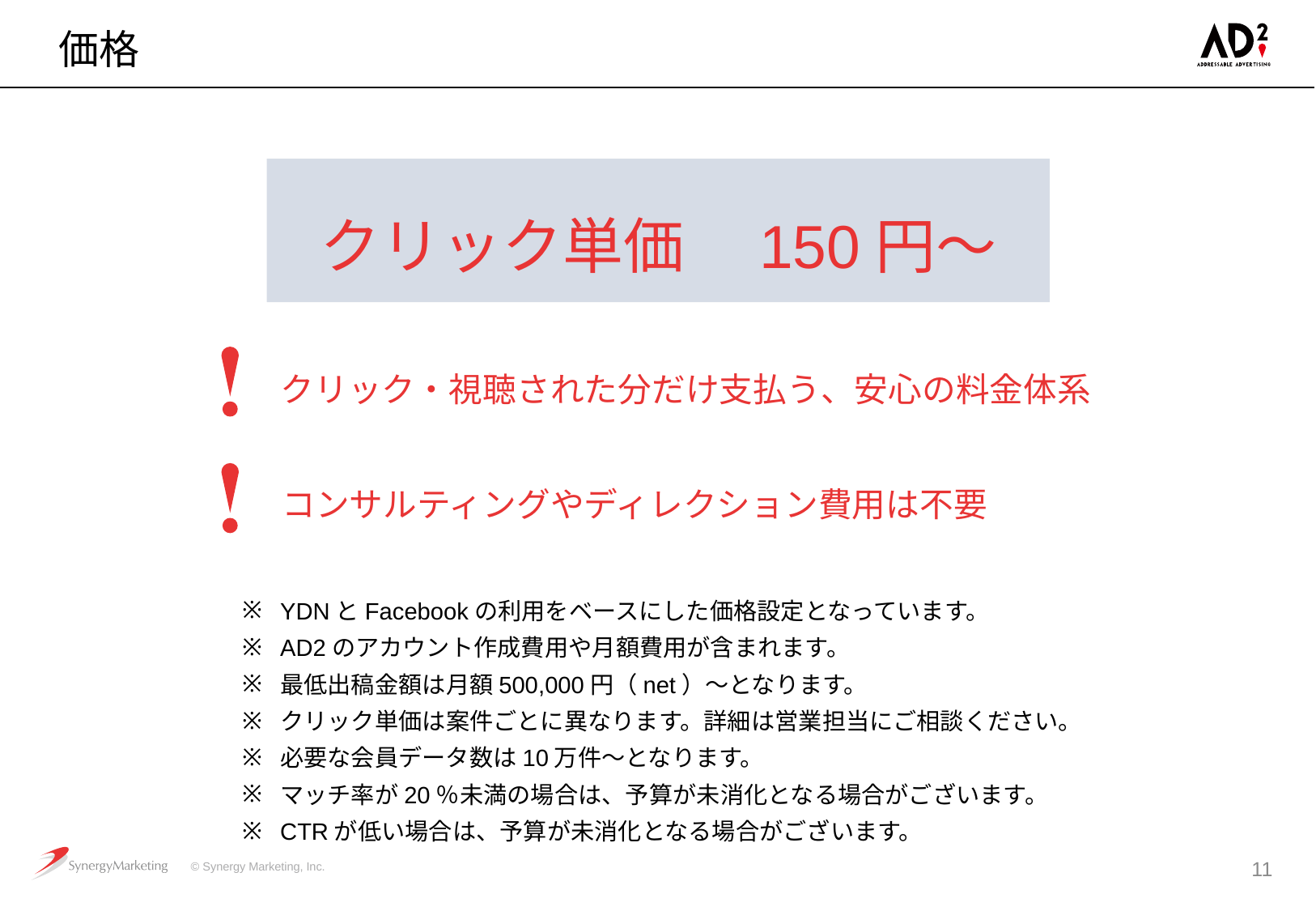

# 価格
クリック単価　150円～

クリック・視聴された分だけ支払う、安心の料金体系

コンサルティングやディレクション費用は不要
YDNとFacebookの利用をベースにした価格設定となっています。
AD2のアカウント作成費用や月額費用が含まれます。
最低出稿金額は月額500,000円（net）～となります。
クリック単価は案件ごとに異なります。詳細は営業担当にご相談ください。
必要な会員データ数は10万件～となります。
マッチ率が20％未満の場合は、予算が未消化となる場合がございます。
CTRが低い場合は、予算が未消化となる場合がございます。
11